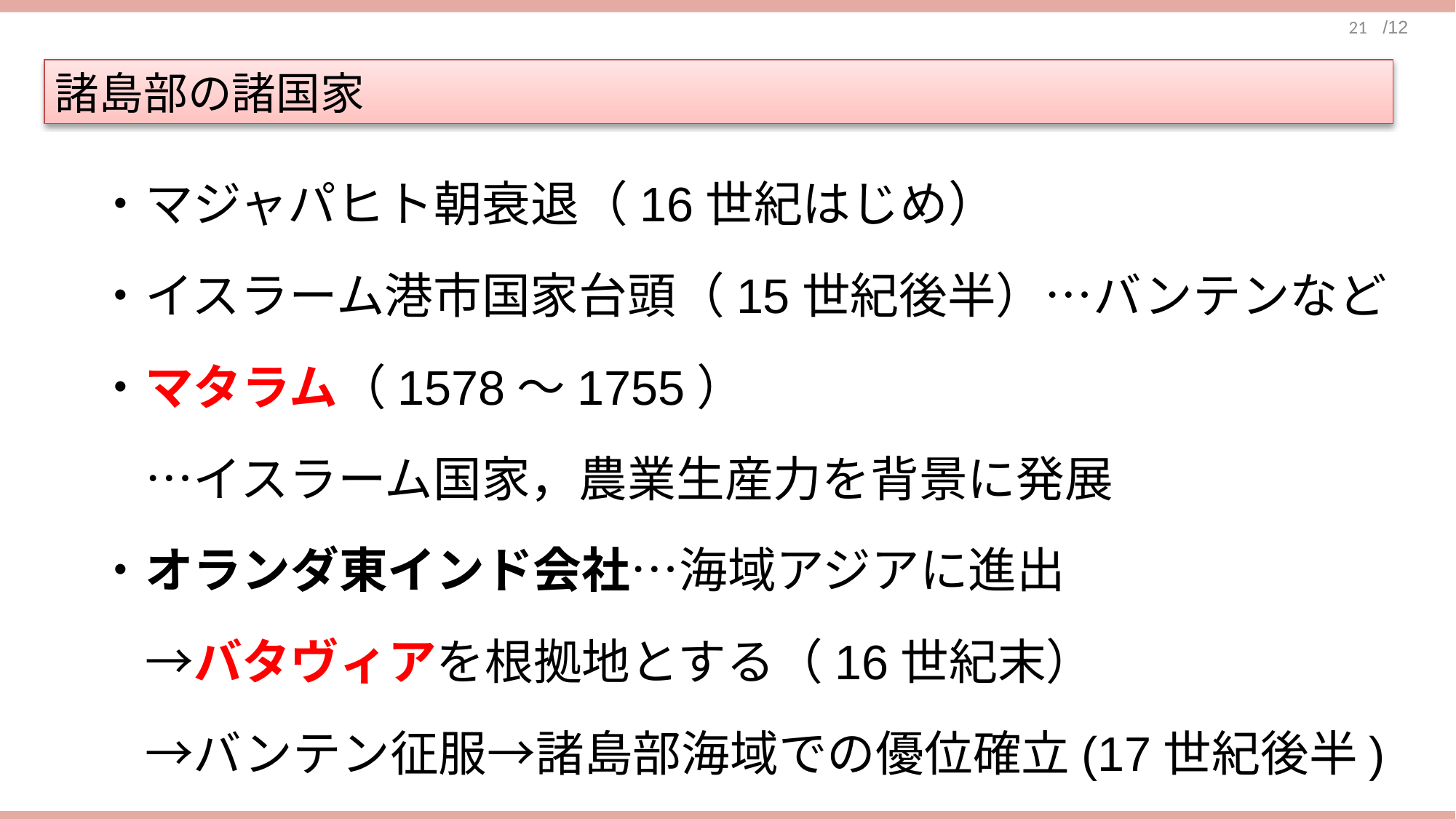

諸島部の諸国家
　・マジャパヒト朝衰退（16世紀はじめ）
　・イスラーム港市国家台頭（15世紀後半）…バンテンなど
　・マタラム（1578～1755）
　　…イスラーム国家，農業生産力を背景に発展
　・オランダ東インド会社…海域アジアに進出
　　→バタヴィアを根拠地とする（16世紀末）
　　→バンテン征服→諸島部海域での優位確立(17世紀後半)